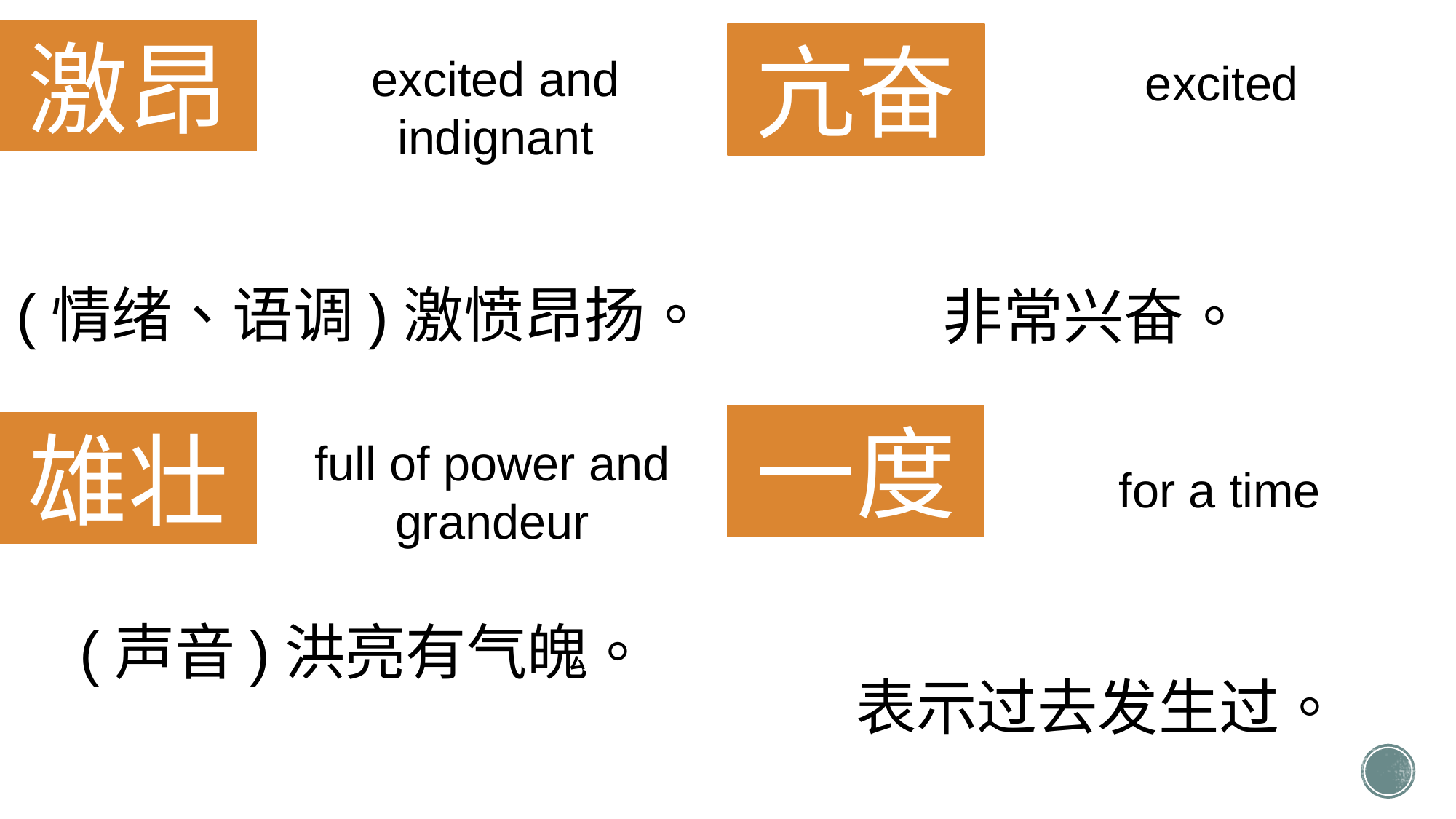

激昂
亢奋
excited and indignant
excited
(情绪、语调)激愤昂扬。
非常兴奋。
一度
雄壮
full of power and grandeur
for a time
(声音)洪亮有气魄。
表示过去发生过。